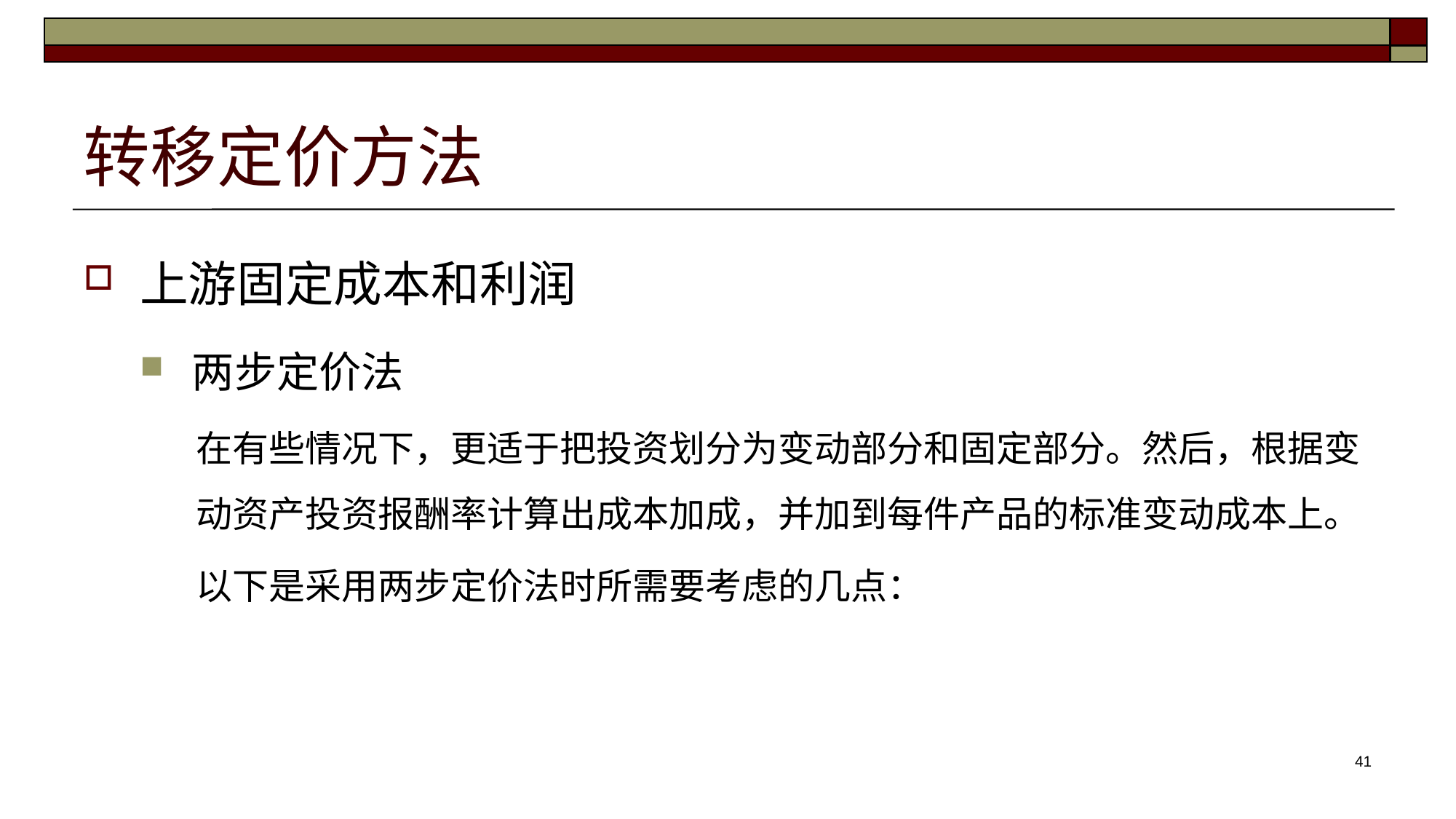

# 转移定价方法
上游固定成本和利润
两步定价法
在有些情况下，更适于把投资划分为变动部分和固定部分。然后，根据变动资产投资报酬率计算出成本加成，并加到每件产品的标准变动成本上。
以下是采用两步定价法时所需要考虑的几点：
41